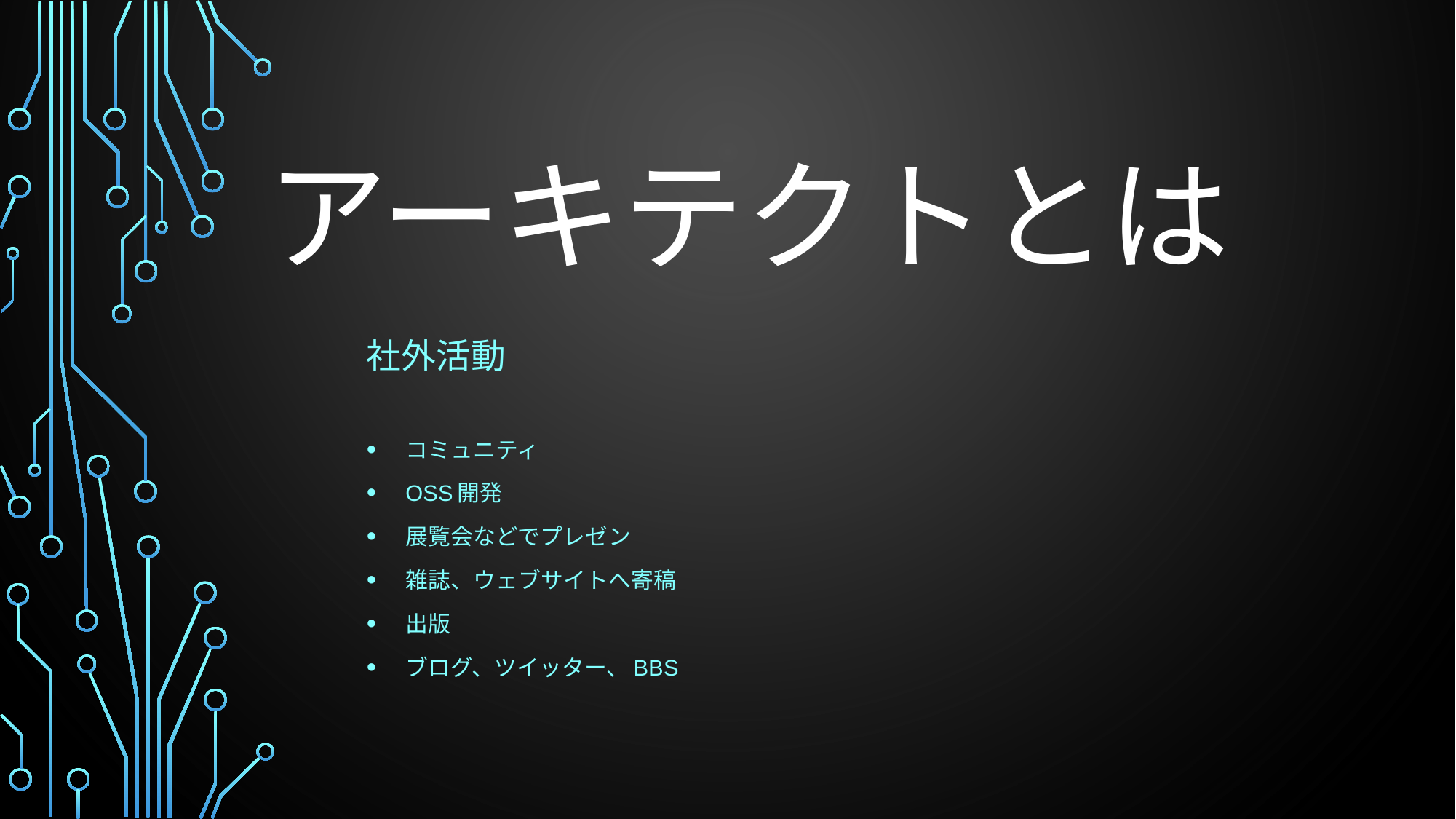

# アーキテクトとは
社外活動

コミュニティ
OSS開発
展覧会などでプレゼン
雑誌、ウェブサイトへ寄稿
出版
ブログ、ツイッター、BBS